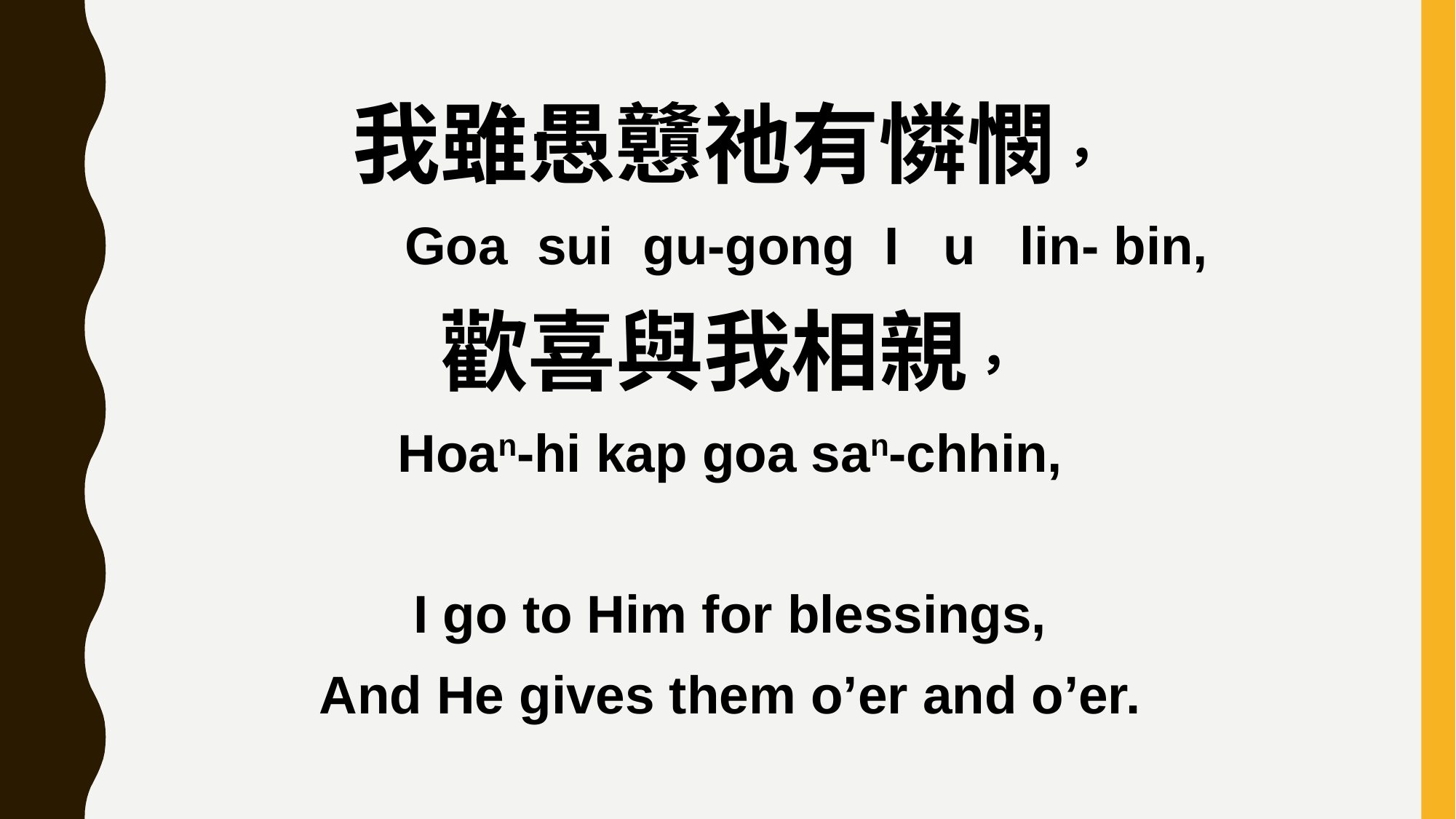

我雖愚戇祂有憐憫，
              Goa  sui  gu-gong  I   u   lin- bin,
歡喜與我相親，
Hoan-hi kap goa san-chhin,

I go to Him for blessings,
And He gives them o’er and o’er.